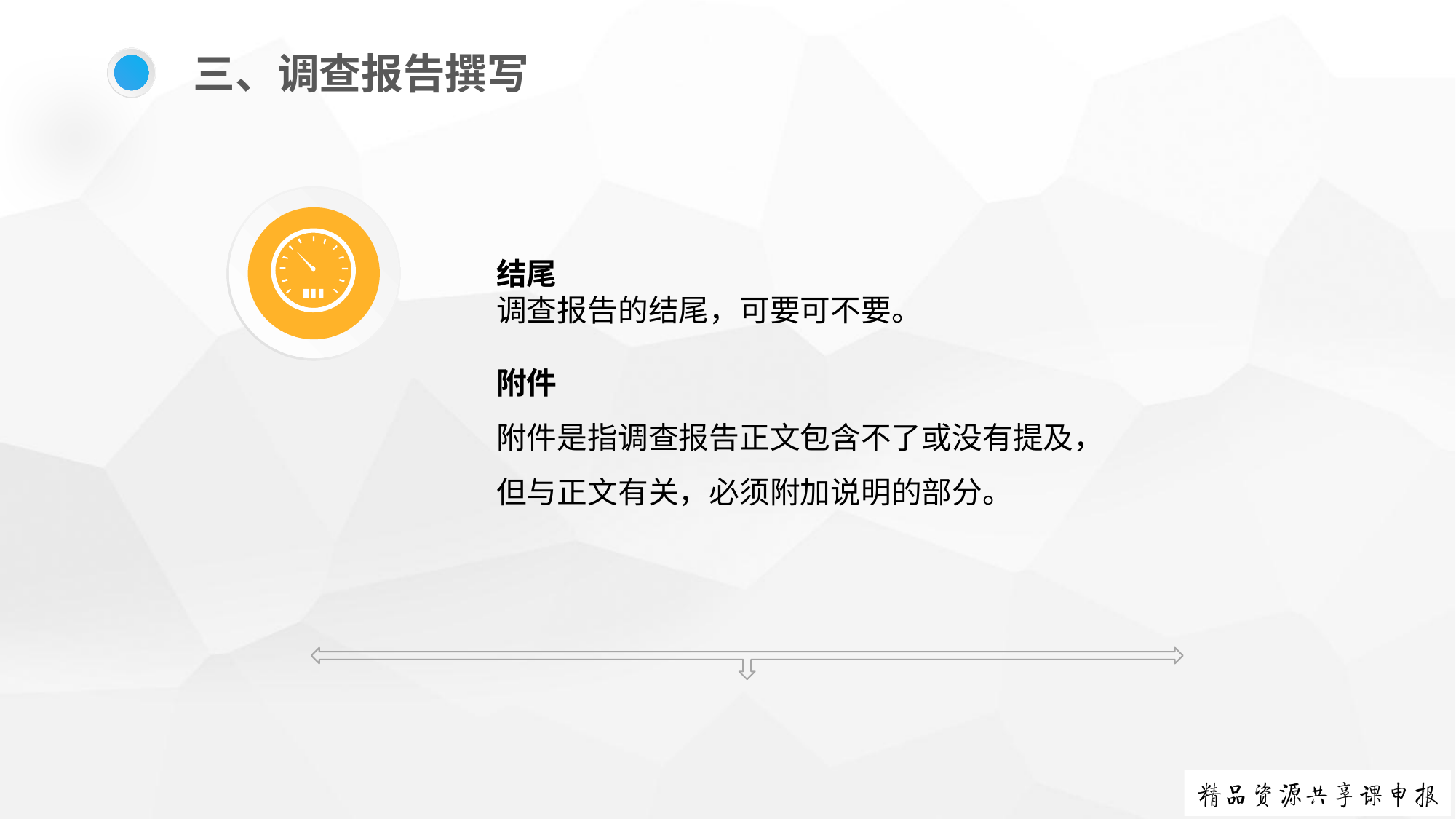

三、调查报告撰写

结尾
调查报告的结尾，可要可不要。

附件
附件是指调查报告正文包含不了或没有提及，但与正文有关，必须附加说明的部分。